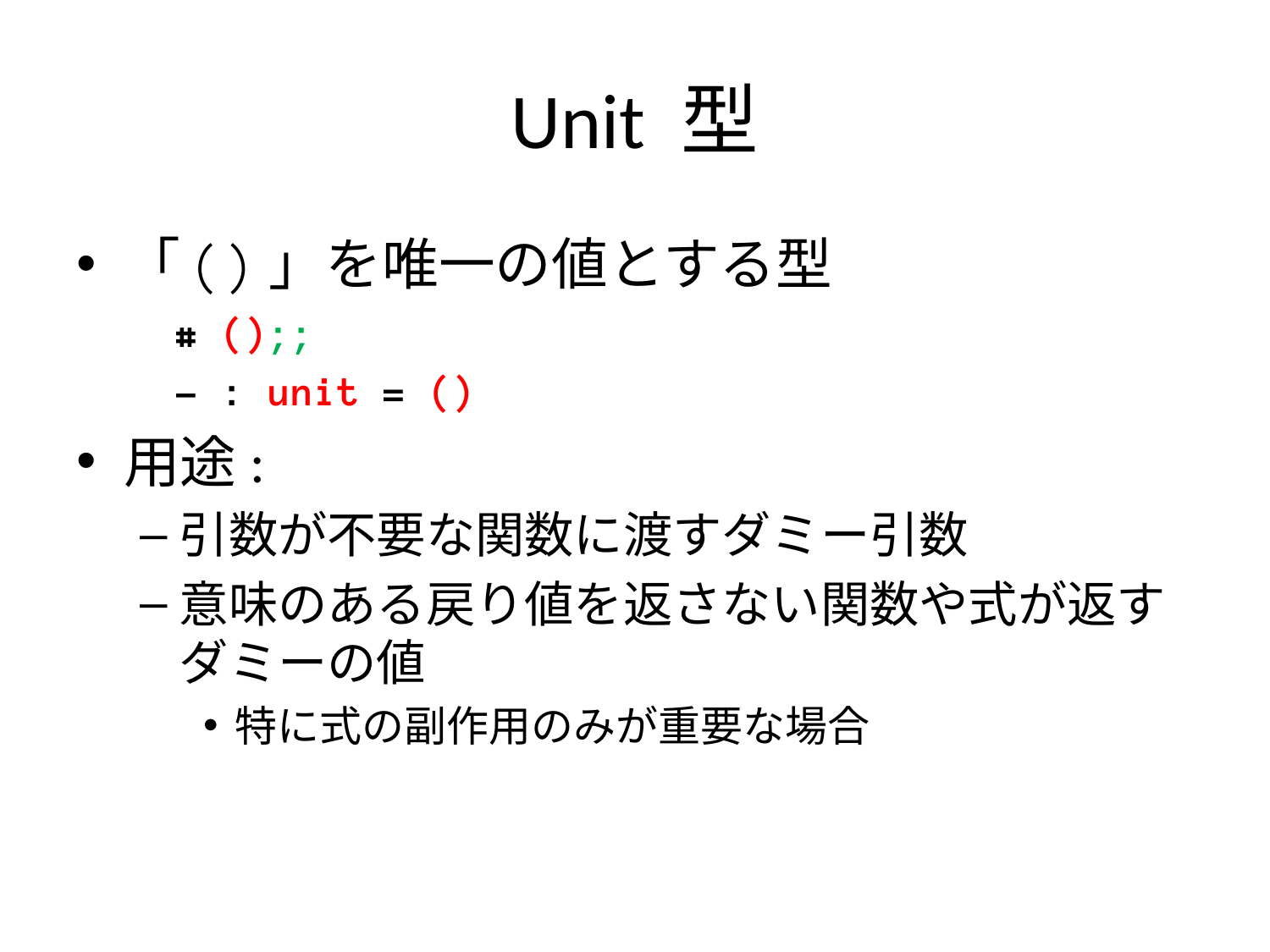

# Unit 型
「()」を唯一の値とする型
# ();;
- : unit = ()
用途:
引数が不要な関数に渡すダミー引数
意味のある戻り値を返さない関数や式が返す
ダミーの値
特に式の副作用のみが重要な場合